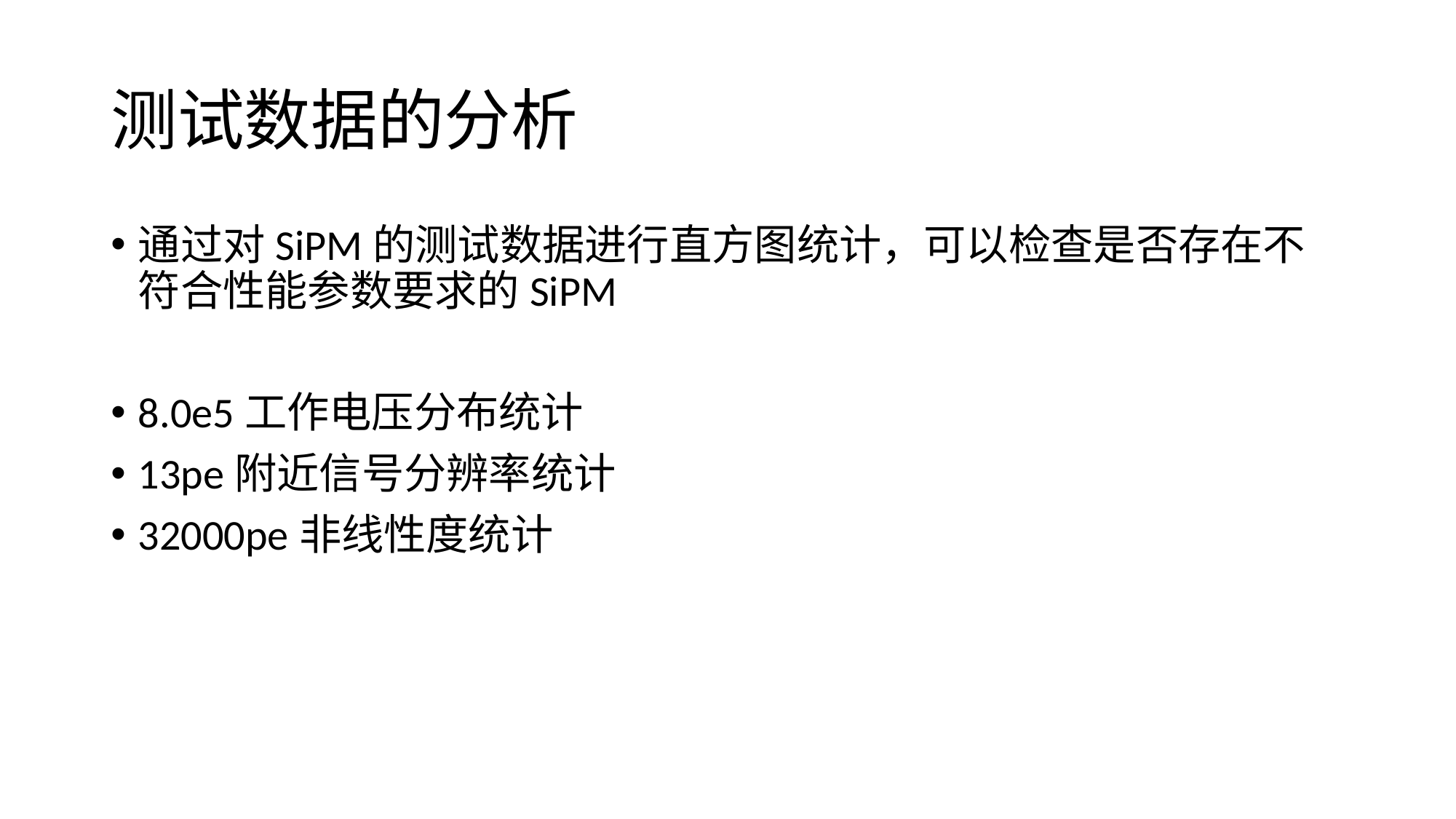

# 测试数据的分析
通过对SiPM的测试数据进行直方图统计，可以检查是否存在不符合性能参数要求的SiPM

8.0e5工作电压分布统计
13pe附近信号分辨率统计
32000pe非线性度统计